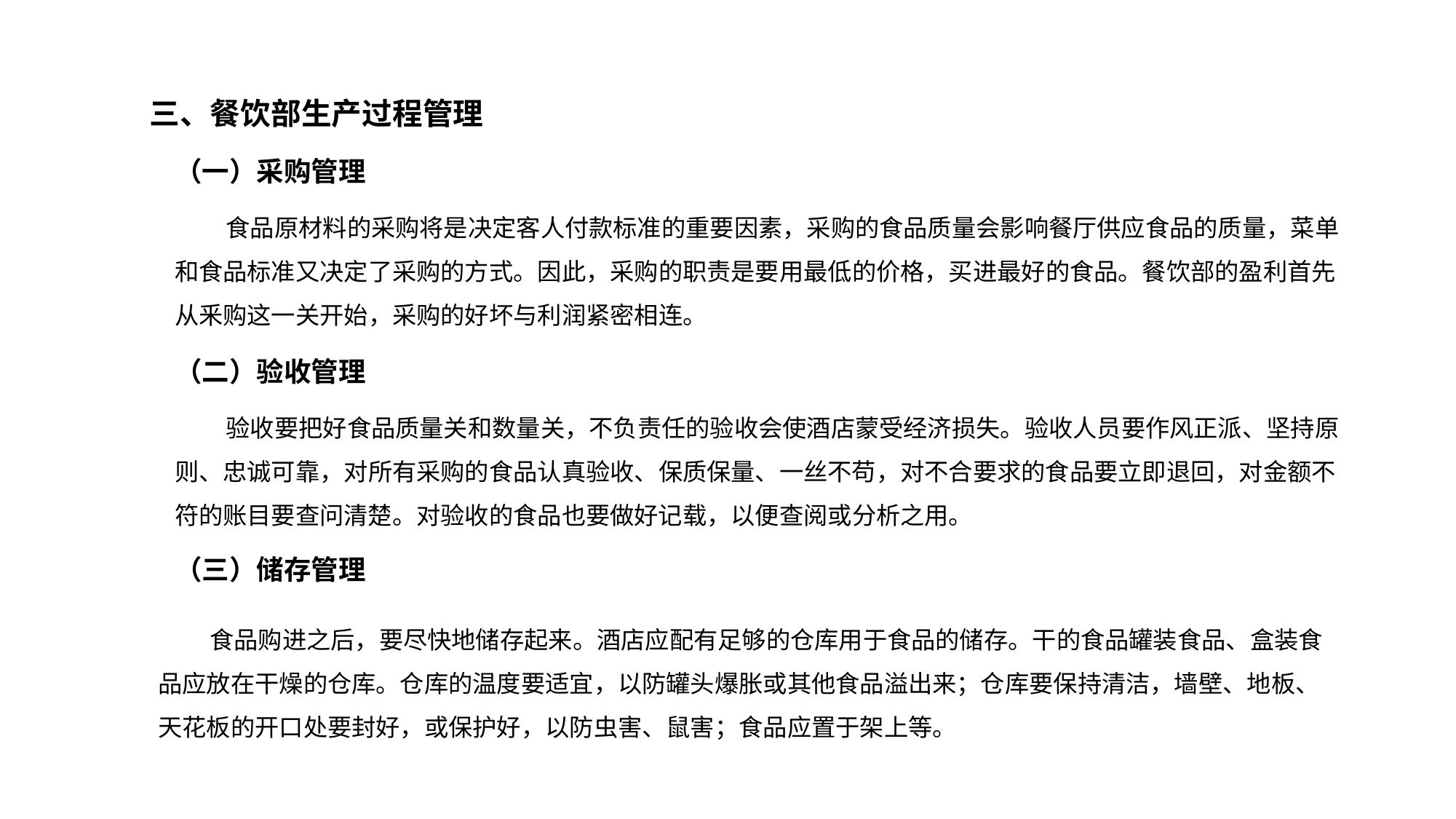

第三节    酒店餐饮部运营管理
三、餐饮部生产过程管理
（一）采购管理
食品原材料的采购将是决定客人付款标准的重要因素，采购的食品质量会影响餐厅供应食品的质量，菜单和食品标准又决定了采购的方式。因此，采购的职责是要用最低的价格，买进最好的食品。餐饮部的盈利首先从釆购这一关开始，采购的好坏与利润紧密相连。
（二）验收管理
验收要把好食品质量关和数量关，不负责任的验收会使酒店蒙受经济损失。验收人员要作风正派、坚持原则、忠诚可靠，对所有采购的食品认真验收、保质保量、一丝不苟，对不合要求的食品要立即退回，对金额不符的账目要查问清楚。对验收的食品也要做好记载，以便查阅或分析之用。
（三）储存管理
食品购进之后，要尽快地储存起来。酒店应配有足够的仓库用于食品的储存。干的食品罐装食品、盒装食品应放在干燥的仓库。仓库的温度要适宜，以防罐头爆胀或其他食品溢出来；仓库要保持清洁，墙壁、地板、天花板的开口处要封好，或保护好，以防虫害、鼠害；食品应置于架上等。